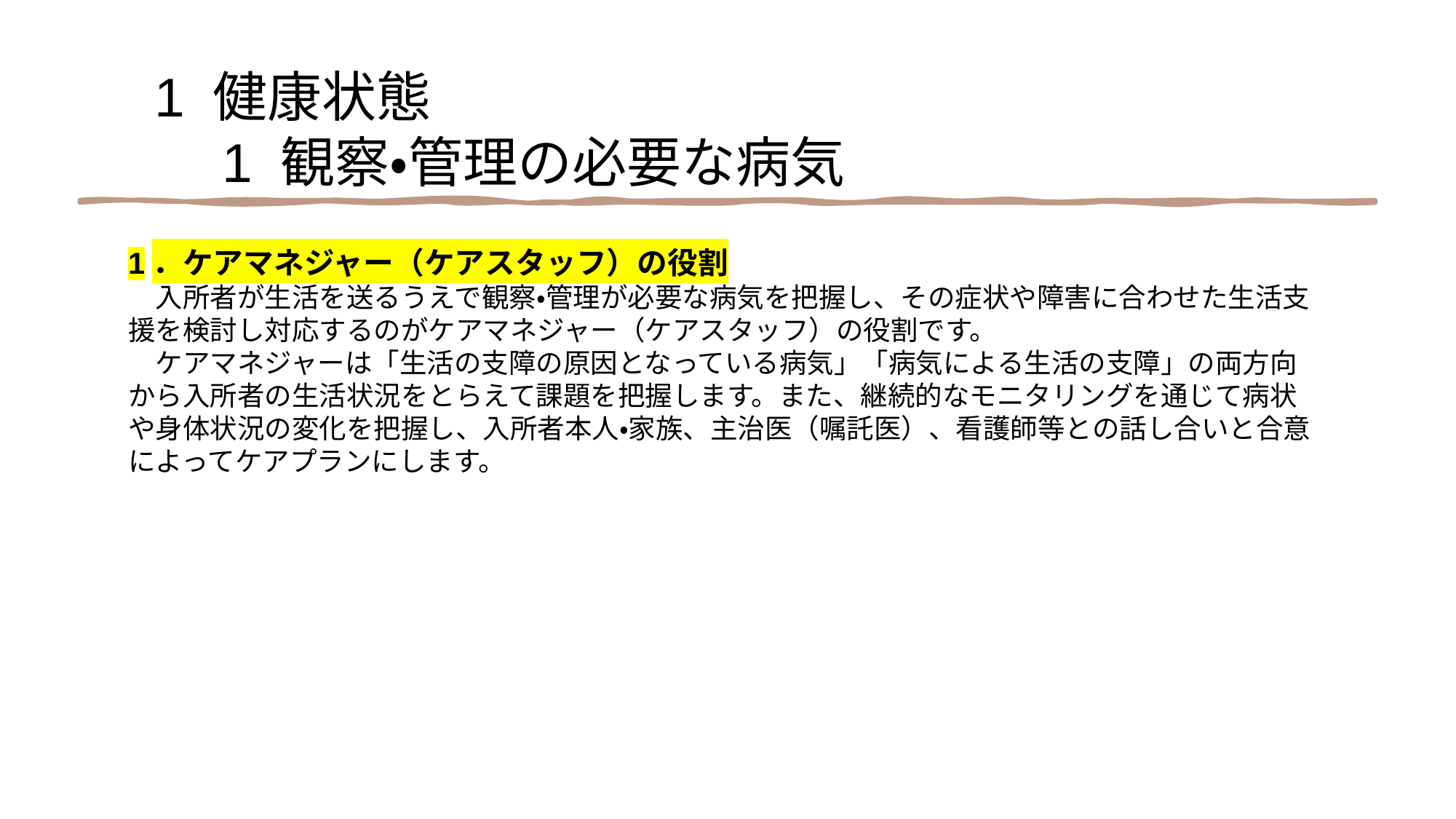

1 健康状態
　1 観察・管理の必要な病気

1．ケアマネジャー（ケアスタッフ）の役割
　入所者が生活を送るうえで観察・管理が必要な病気を把握し、その症状や障害に合わせた生活支援を検討し対応するのがケアマネジャー（ケアスタッフ）の役割です。
　ケアマネジャーは「生活の支障の原因となっている病気」「病気による生活の支障」の両方向から入所者の生活状況をとらえて課題を把握します。また、継続的なモニタリングを通じて病状や身体状況の変化を把握し、入所者本人・家族、主治医（嘱託医）、看護師等との話し合いと合意によってケアプランにします。